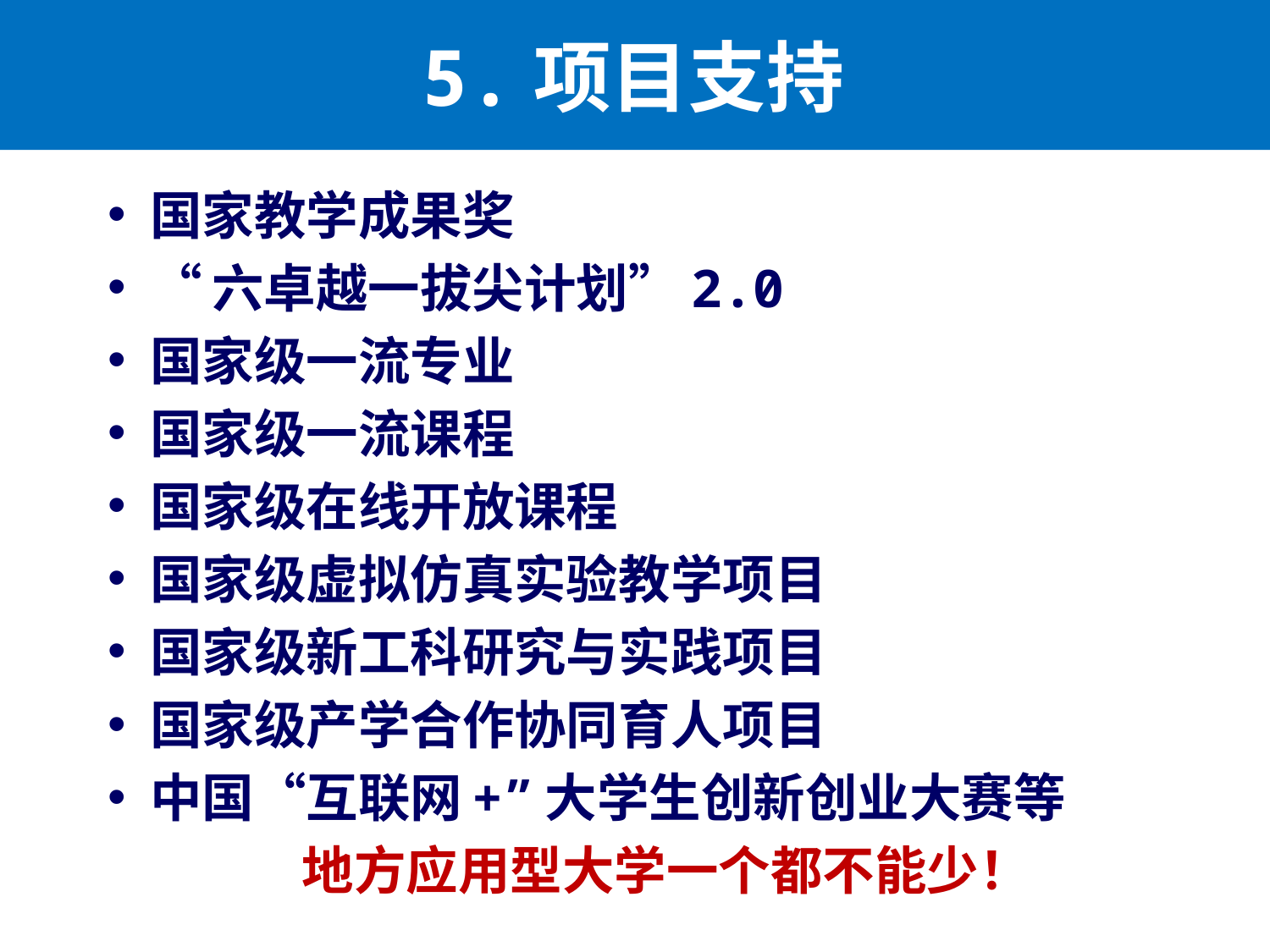

5.项目支持
国家教学成果奖
“六卓越一拔尖计划”2.0
国家级一流专业
国家级一流课程
国家级在线开放课程
国家级虚拟仿真实验教学项目
国家级新工科研究与实践项目
国家级产学合作协同育人项目
中国“互联网+”大学生创新创业大赛等
地方应用型大学一个都不能少！